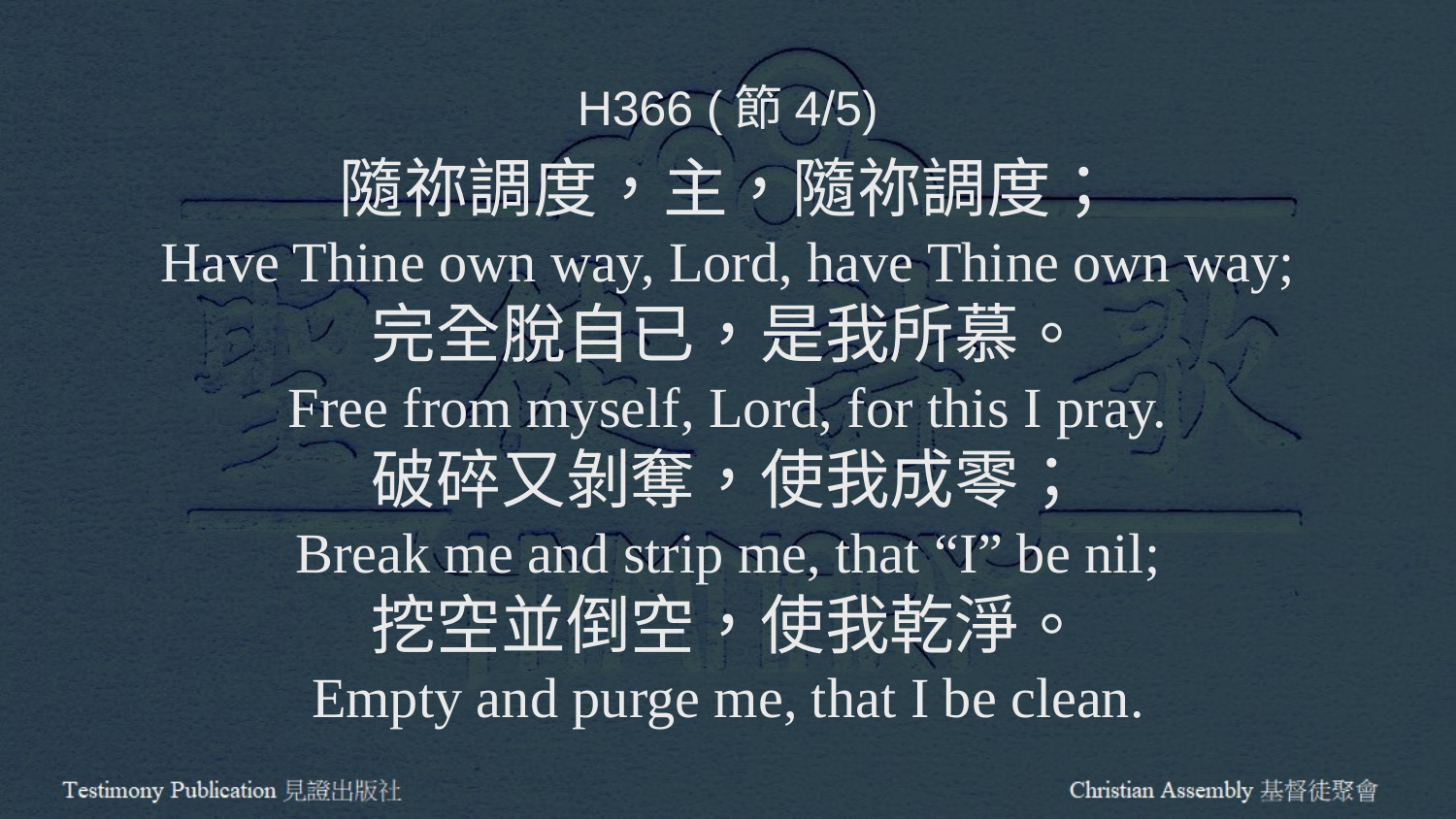

H366 (節4/5)
隨祢調度，主，隨祢調度；
Have Thine own way, Lord, have Thine own way;
完全脫自已，是我所慕。
Free from myself, Lord, for this I pray.
破碎又剝奪，使我成零；
Break me and strip me, that “I” be nil;
挖空並倒空，使我乾淨。
Empty and purge me, that I be clean.